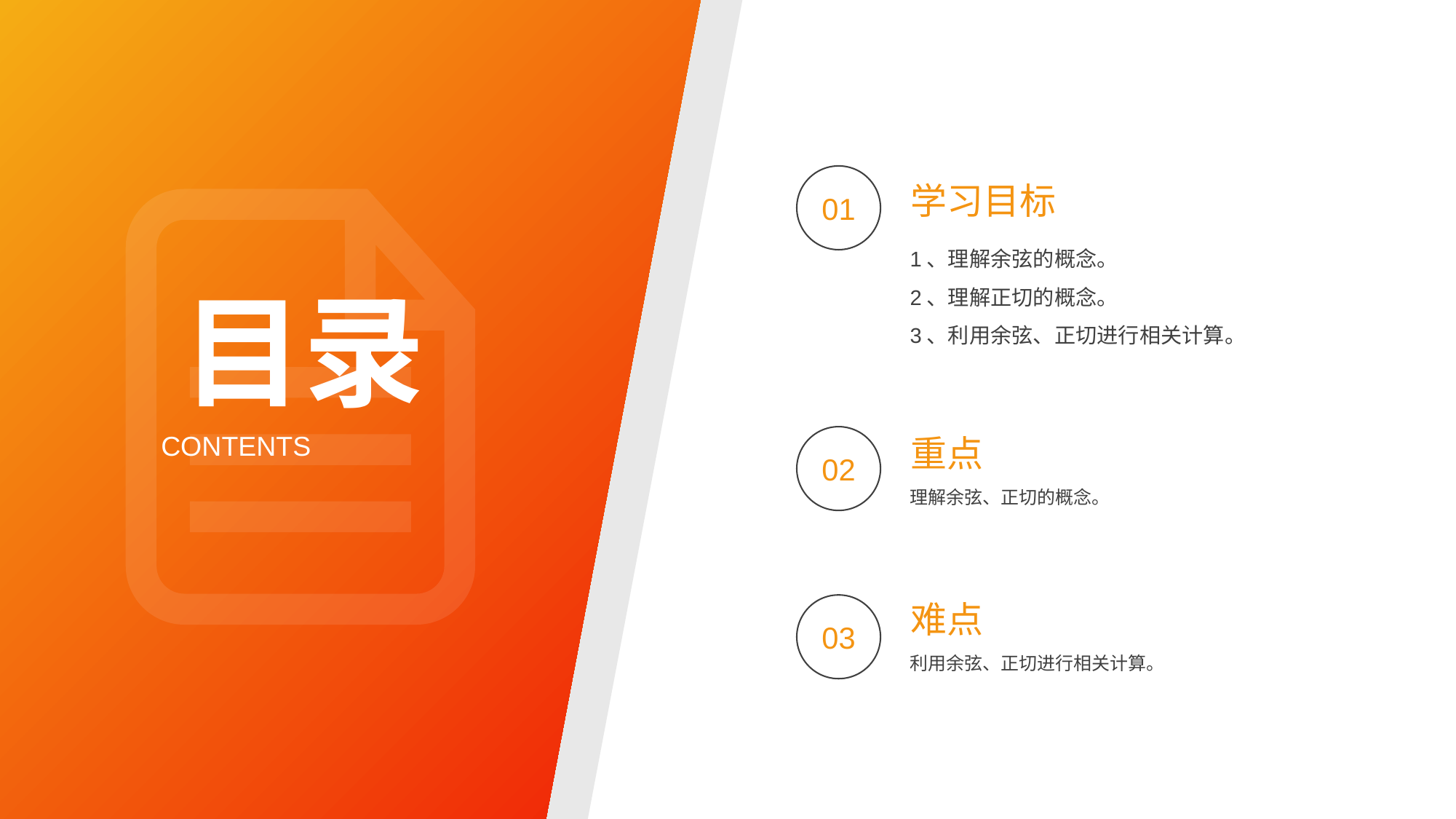

BY YUSHEN
01
学习目标
1、理解余弦的概念。
2、理解正切的概念。
3、利用余弦、正切进行相关计算。

目录
CONTENTS
重点
02
理解余弦、正切的概念。
难点
03
利用余弦、正切进行相关计算。